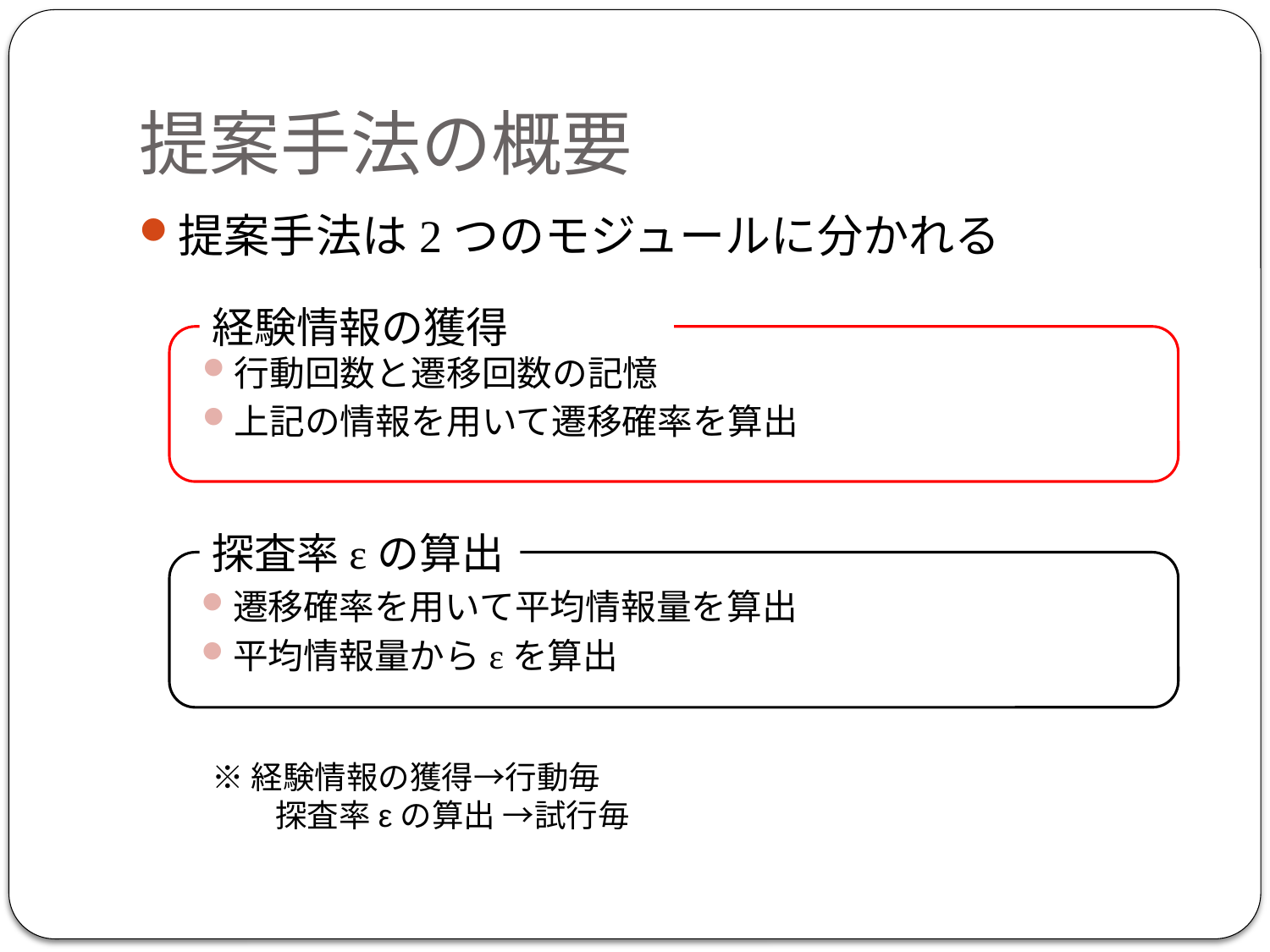

# 提案手法の概要
提案手法は2つのモジュールに分かれる
経験情報の獲得

行動回数と遷移回数の記憶
上記の情報を用いて遷移確率を算出

探査率εの算出

遷移確率を用いて平均情報量を算出
平均情報量からεを算出
※経験情報の獲得→行動毎
　　探査率εの算出 →試行毎